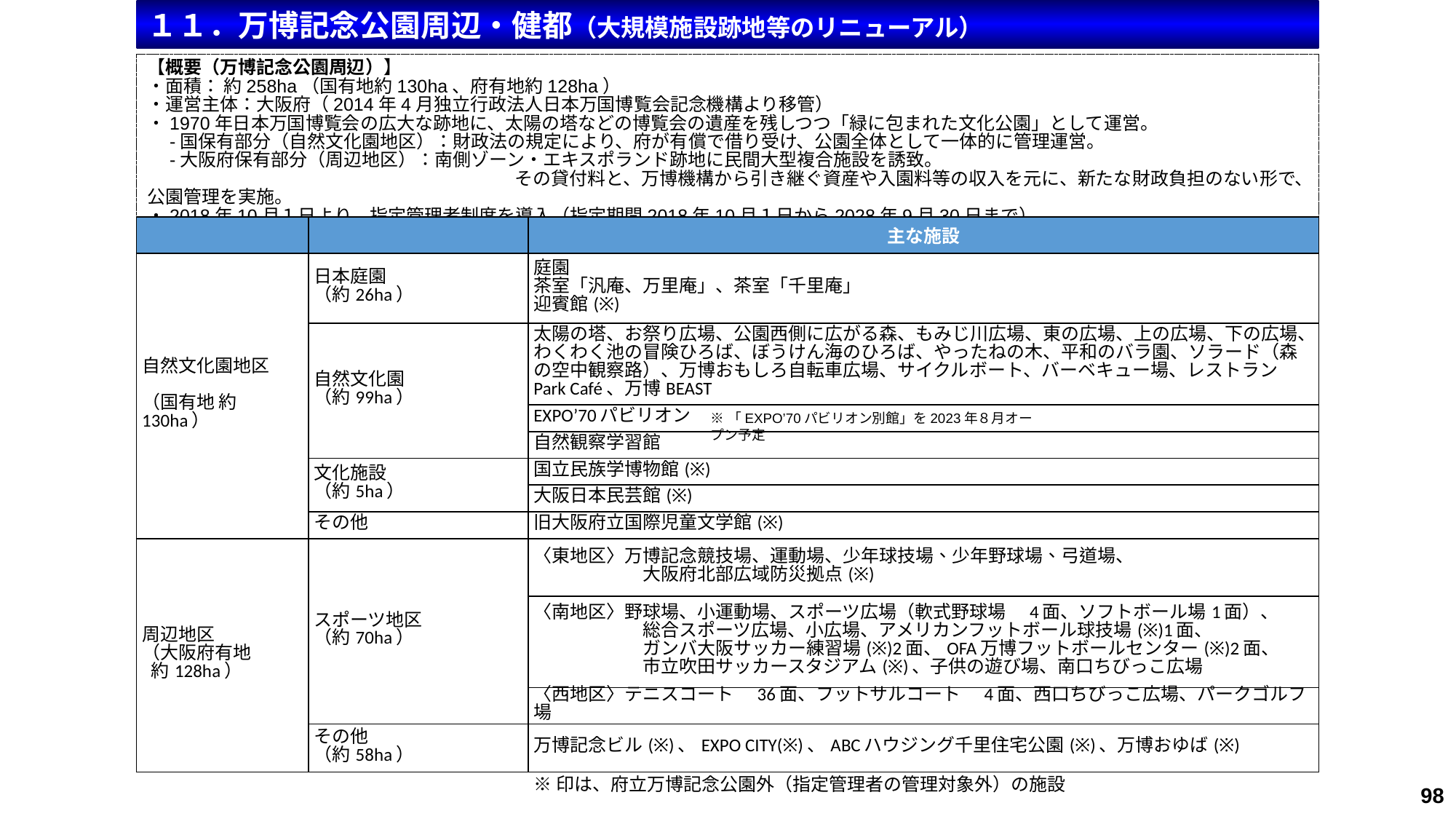

１１．万博記念公園周辺・健都（大規模施設跡地等のリニューアル）
【概要（万博記念公園周辺）】
・面積： 約258ha（国有地約130ha、府有地約128ha）
・運営主体：大阪府（2014年4月独立行政法人日本万国博覧会記念機構より移管）
・1970年日本万国博覧会の広大な跡地に、太陽の塔などの博覧会の遺産を残しつつ「緑に包まれた文化公園」として運営。
　-国保有部分（自然文化園地区）：財政法の規定により、府が有償で借り受け、公園全体として一体的に管理運営。
　-大阪府保有部分（周辺地区）：南側ゾーン・エキスポランド跡地に民間大型複合施設を誘致。
　　　　　　　　　　　　　　　　　　　　 その貸付料と、万博機構から引き継ぐ資産や入園料等の収入を元に、新たな財政負担のない形で、公園管理を実施。
・2018年10月１日より、指定管理者制度を導入（指定期間2018年10月１日から2028年9月30日まで）。
|  |  | 主な施設 |
| --- | --- | --- |
| 自然文化園地区　　 （国有地 約130ha） | 日本庭園 （約26ha） | 庭園 茶室「汎庵、万里庵」、茶室「千里庵」 迎賓館(※) |
|  | 自然文化園 （約99ha） | 太陽の塔、お祭り広場、公園西側に広がる森、もみじ川広場、東の広場、上の広場、下の広場、わくわく池の冒険ひろば、ぼうけん海のひろば、やったねの木、平和のバラ園、ソラード（森の空中観察路）、万博おもしろ自転車広場、サイクルボート、バーベキュー場、レストラン Park Café、万博BEAST |
|  |  | EXPO’70パビリオン |
|  |  | 自然観察学習館 |
|  | 文化施設 （約5ha） | 国立民族学博物館(※) |
|  |  | 大阪日本民芸館(※) |
|  | その他 | 旧大阪府立国際児童文学館(※) |
| 周辺地区 （大阪府有地 約128ha） | スポーツ地区 （約70ha） | 〈東地区〉万博記念競技場、運動場、少年球技場、少年野球場、弓道場、 　　　　　　大阪府北部広域防災拠点(※) |
|  |  | 〈南地区〉野球場、小運動場、スポーツ広場（軟式野球場　4面、ソフトボール場1面）、 　　　　　　総合スポーツ広場、小広場、アメリカンフットボール球技場(※)1面、 　　　　　　ガンバ大阪サッカー練習場(※)2面、OFA万博フットボールセンター(※)2面、 　　　　　　市立吹田サッカースタジアム(※)、子供の遊び場、南口ちびっこ広場 |
|  |  | 〈西地区〉テニスコート　36面、フットサルコート　4面、西口ちびっこ広場、パークゴルフ場 |
|  | その他 （約58ha） | 万博記念ビル(※)、EXPO CITY(※)、ABCハウジング千里住宅公園(※)、万博おゆば(※) |
※「EXPO’70パビリオン別館」を2023年８月オープン予定
※印は、府立万博記念公園外（指定管理者の管理対象外）の施設
98